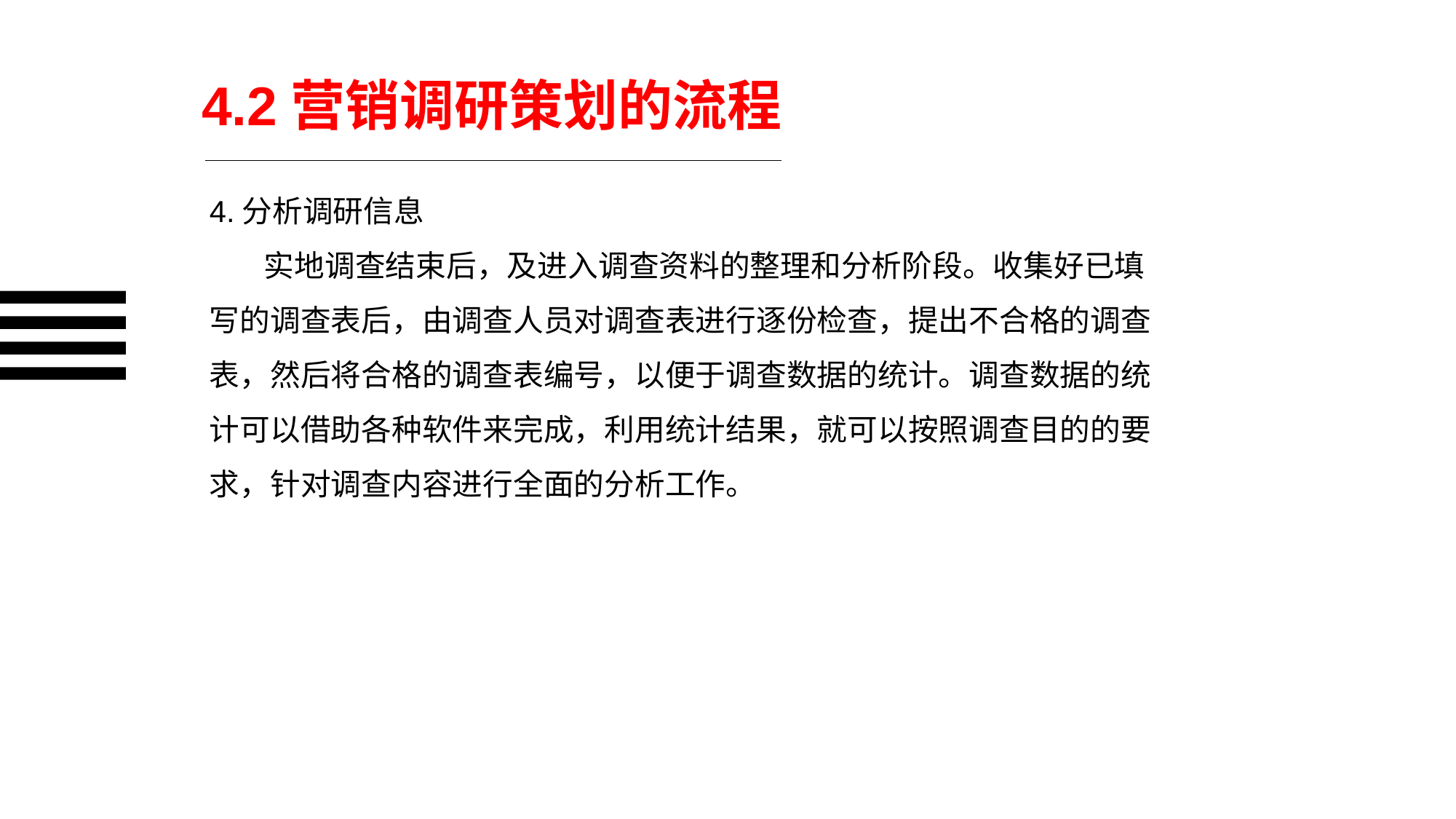

4.2营销调研策划的流程
4.分析调研信息
实地调查结束后，及进入调查资料的整理和分析阶段。收集好已填写的调查表后，由调查人员对调查表进行逐份检查，提出不合格的调查表，然后将合格的调查表编号，以便于调查数据的统计。调查数据的统计可以借助各种软件来完成，利用统计结果，就可以按照调查目的的要求，针对调查内容进行全面的分析工作。